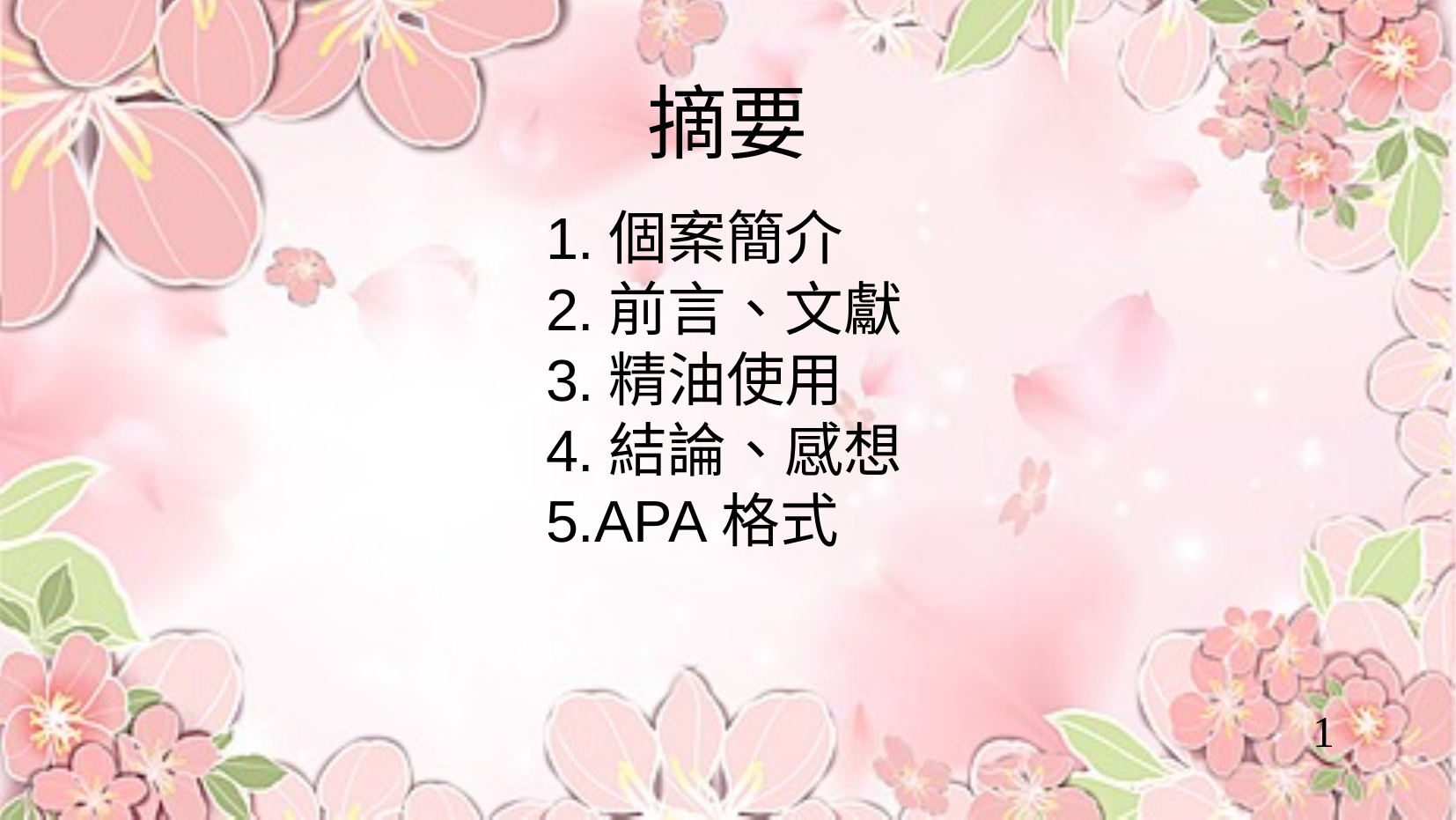

# 摘要
1.個案簡介
2.前言、文獻
3.精油使用
4.結論、感想
5.APA格式
1